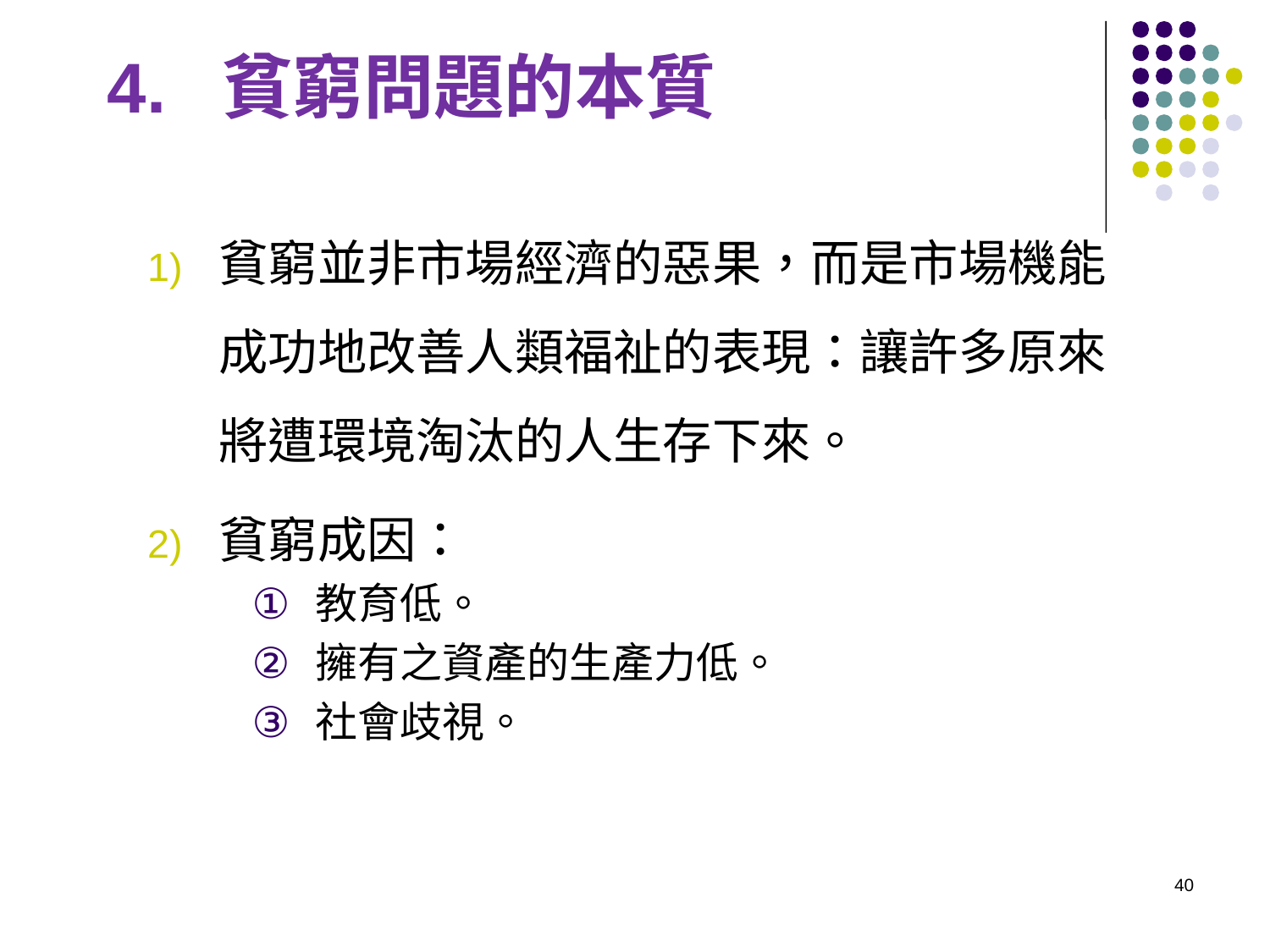

4.  貧窮問題的本質
貧窮並非市場經濟的惡果，而是市場機能成功地改善人類福祉的表現：讓許多原來將遭環境淘汰的人生存下來。
貧窮成因：
教育低。
擁有之資產的生產力低。
社會歧視。

40